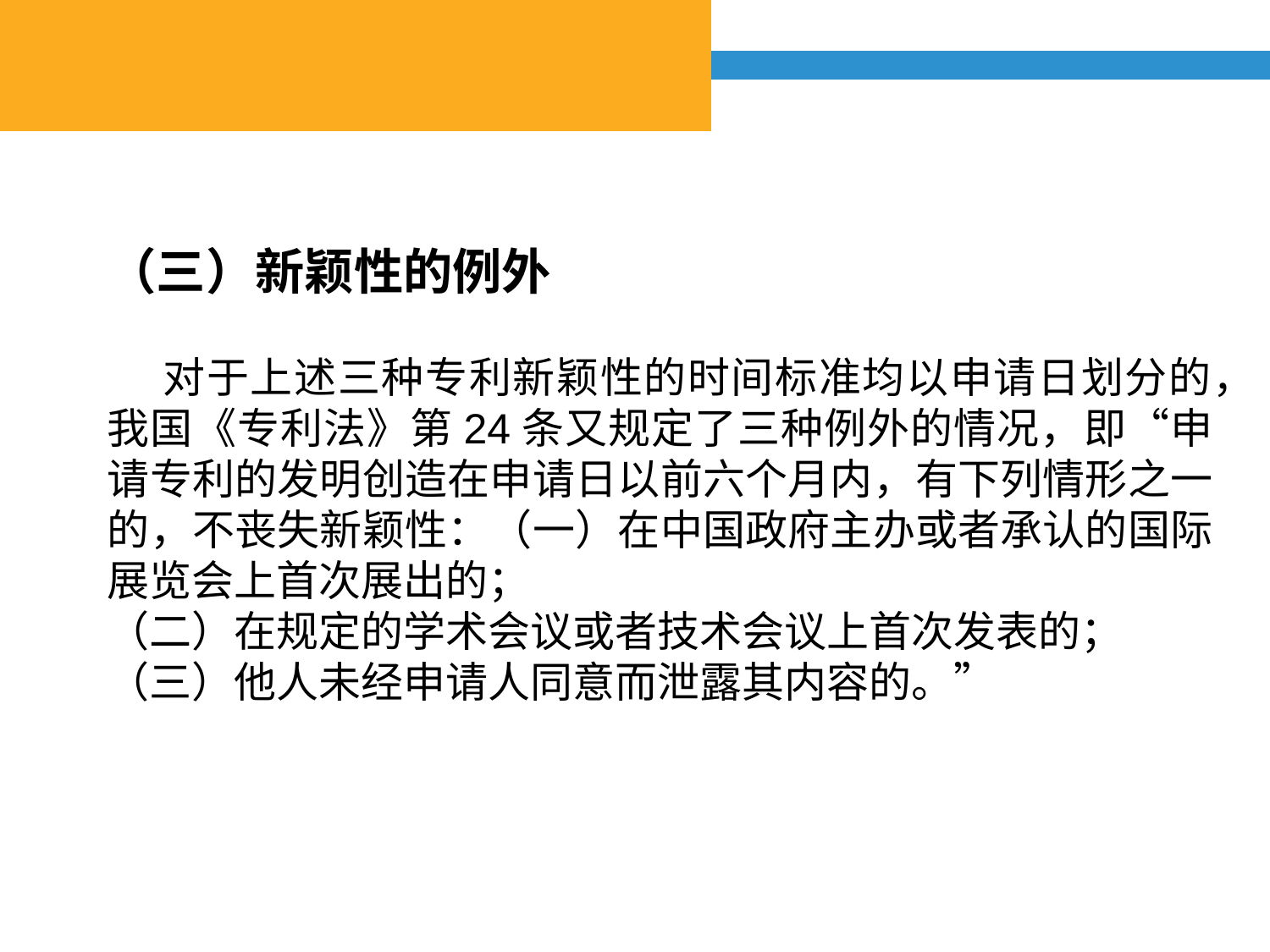

（三）新颖性的例外

    对于上述三种专利新颖性的时间标准均以申请日划分的，我国《专利法》第24条又规定了三种例外的情况，即“申请专利的发明创造在申请日以前六个月内，有下列情形之一的，不丧失新颖性：（一）在中国政府主办或者承认的国际展览会上首次展出的；
（二）在规定的学术会议或者技术会议上首次发表的；
（三）他人未经申请人同意而泄露其内容的。”